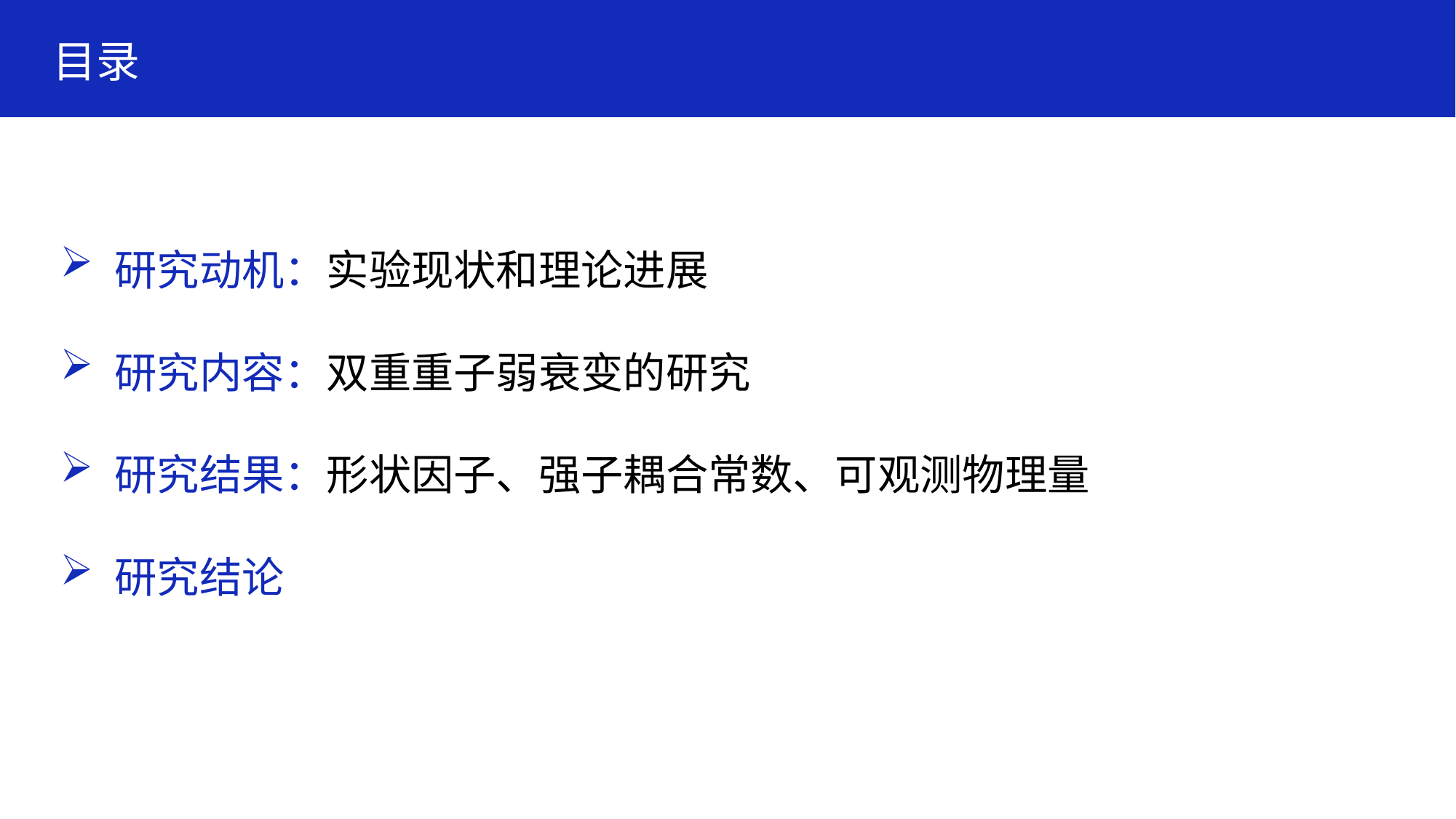

# 目录
研究动机：实验现状和理论进展
研究内容：双重重子弱衰变的研究
研究结果：形状因子、强子耦合常数、可观测物理量
研究结论